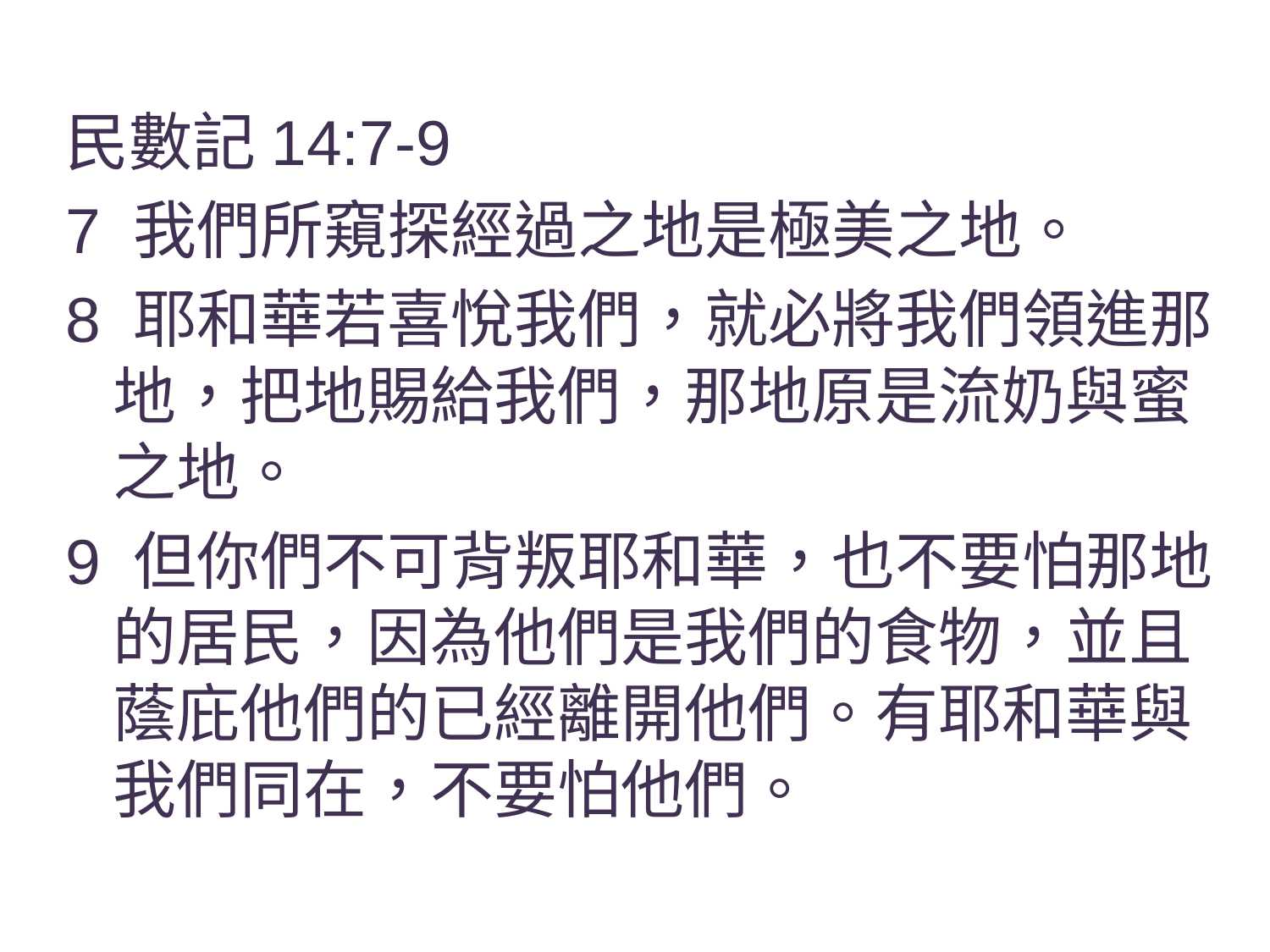

民數記14:7-9
7 我們所窺探經過之地是極美之地。
8 耶和華若喜悅我們，就必將我們領進那地，把地賜給我們，那地原是流奶與蜜之地。
9 但你們不可背叛耶和華，也不要怕那地的居民，因為他們是我們的食物，並且蔭庇他們的已經離開他們。有耶和華與我們同在，不要怕他們。